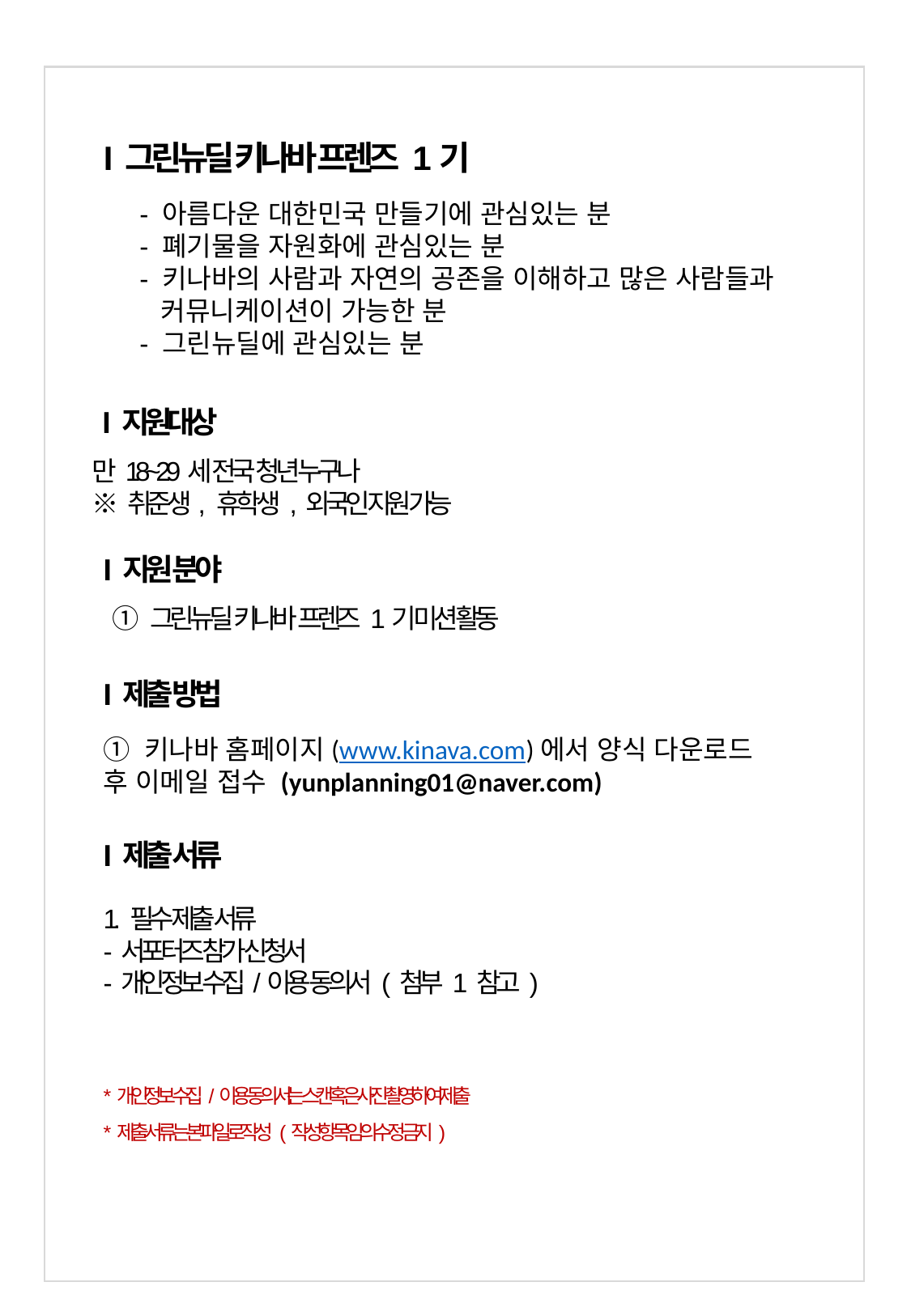

I 그린뉴딜 키나바 프렌즈 1기
- 아름다운 대한민국 만들기에 관심있는 분
- 폐기물을 자원화에 관심있는 분
- 키나바의 사람과 자연의 공존을 이해하고 많은 사람들과
  커뮤니케이션이 가능한 분
- 그린뉴딜에 관심있는 분
I 지원대상
만 18~29세  전국  청년 누구나
※ 취준생,  휴학생 , 외국인 지원 가능
I 지원 분야
①  그린뉴딜  키나바  프렌즈 1기 미션 활동
I 제출 방법
① 키나바 홈페이지(www.kinava.com)에서 양식 다운로드 후 이메일 접수 (yunplanning01@naver.com)
I 제출 서류
1. 필수 제출 서류
- 서포터즈 참가 신청서
- 개인정보 수집/이용 동의서 ( 첨부 1 참고 )

* 개인정보 수집/이용 동의서는 스캔 혹은 사진 촬영하여 제출
* 제출 서류는 본 파일로 작성  (작성 항목 임의 수정 금지)